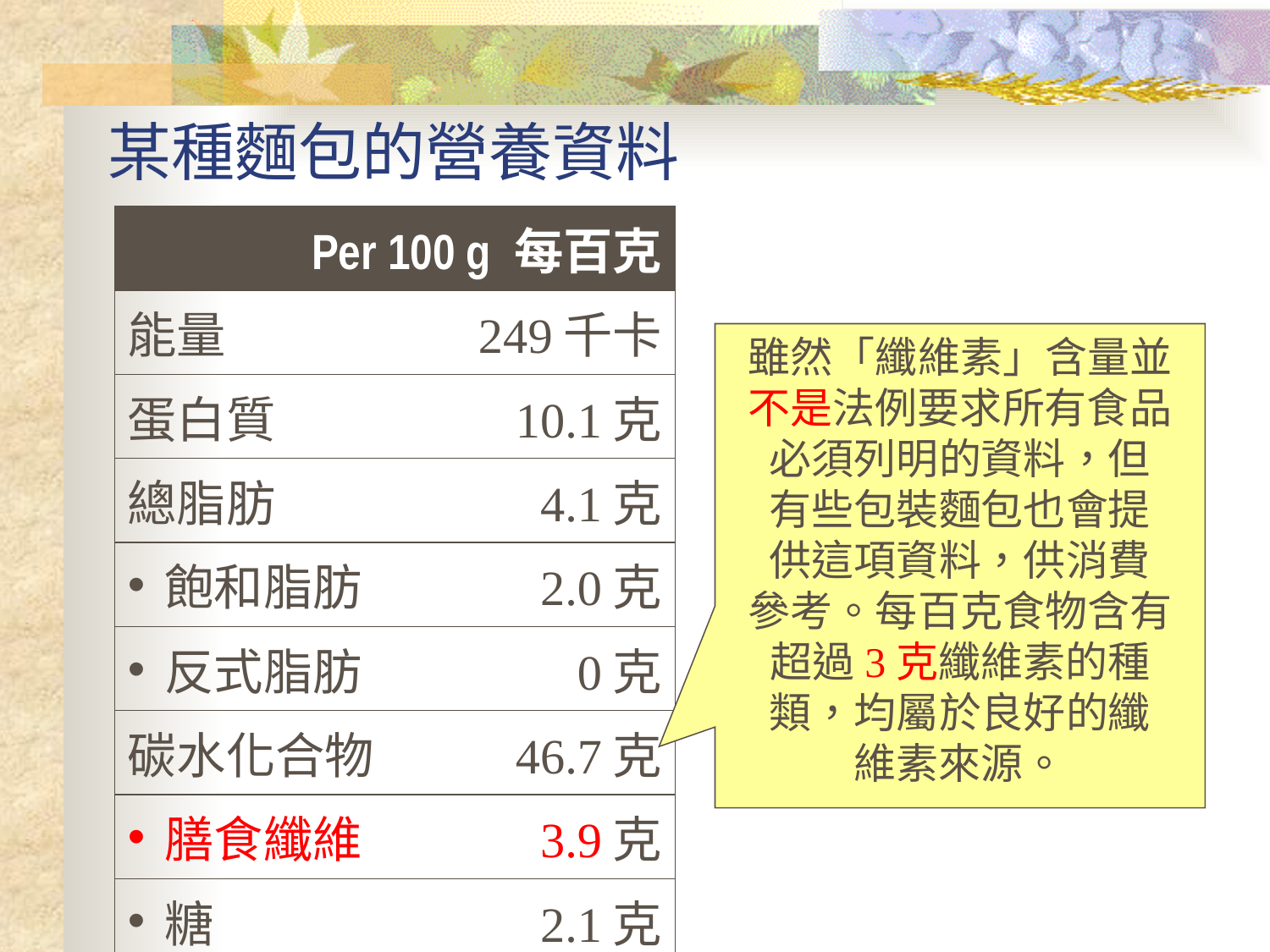

# 某種麵包的營養資料
| Per 100 g 每百克 |  |
| --- | --- |
| 能量 | 249千卡 |
| 蛋白質 | 10.1克 |
| 總脂肪 | 4.1克 |
| 飽和脂肪 | 2.0克 |
| 反式脂肪 | 0克 |
| 碳水化合物 | 46.7克 |
| 膳食纖維 | 3.9克 |
| 糖 | 2.1克 |
| 鈉 | 460毫克 |
雖然「纖維素」含量並
不是法例要求所有食品
必須列明的資料，但
有些包裝麵包也會提
供這項資料，供消費
參考。每百克食物含有
超過3克纖維素的種
類，均屬於良好的纖
維素來源。